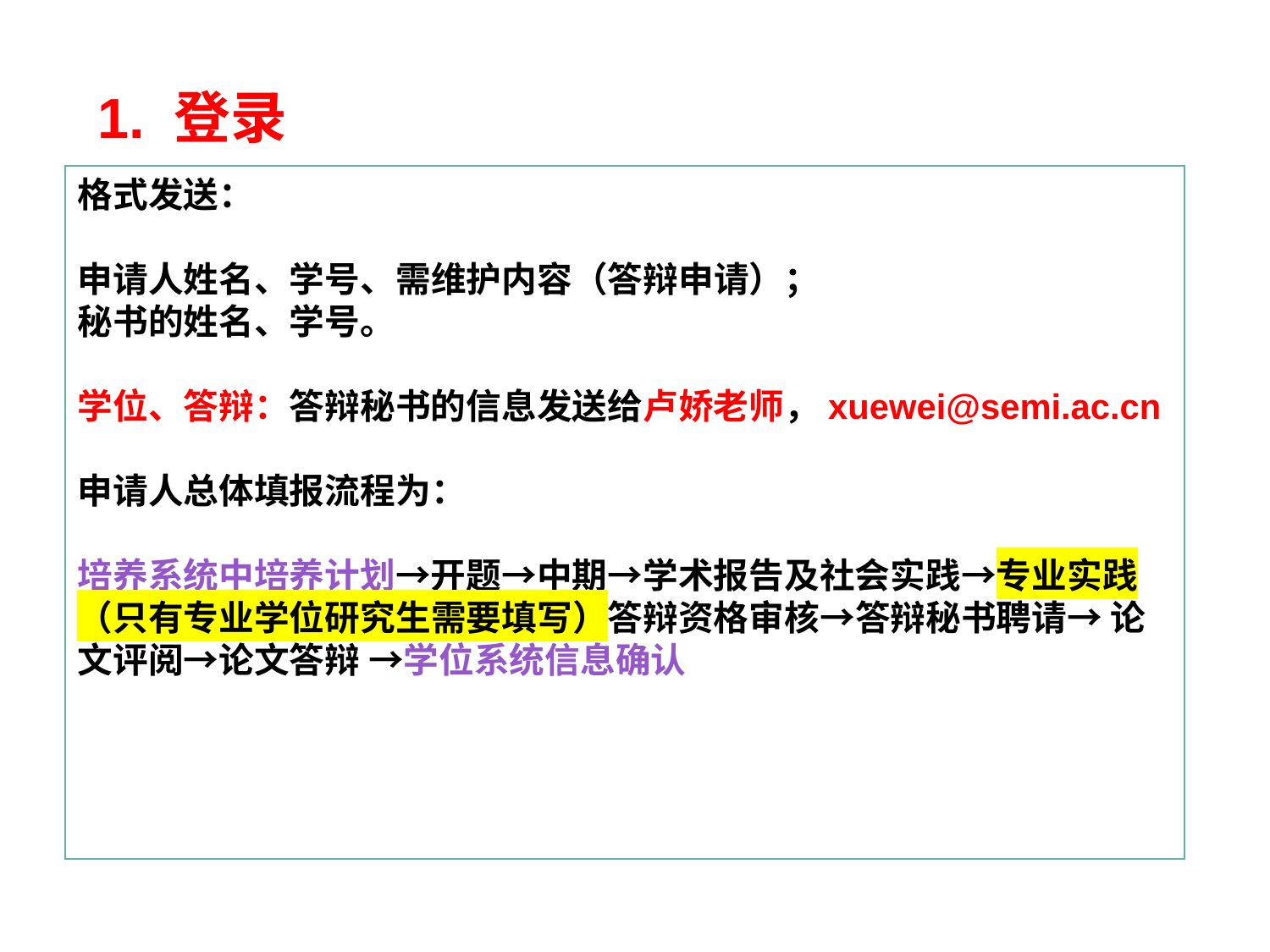

# 1. 登录
格式发送：

申请人姓名、学号、需维护内容（答辩申请）；
秘书的姓名、学号。

学位、答辩：答辩秘书的信息发送给卢娇老师，xuewei@semi.ac.cn

申请人总体填报流程为：

培养系统中培养计划→开题→中期→学术报告及社会实践→专业实践（只有专业学位研究生需要填写）答辩资格审核→答辩秘书聘请→ 论文评阅→论文答辩 →学位系统信息确认